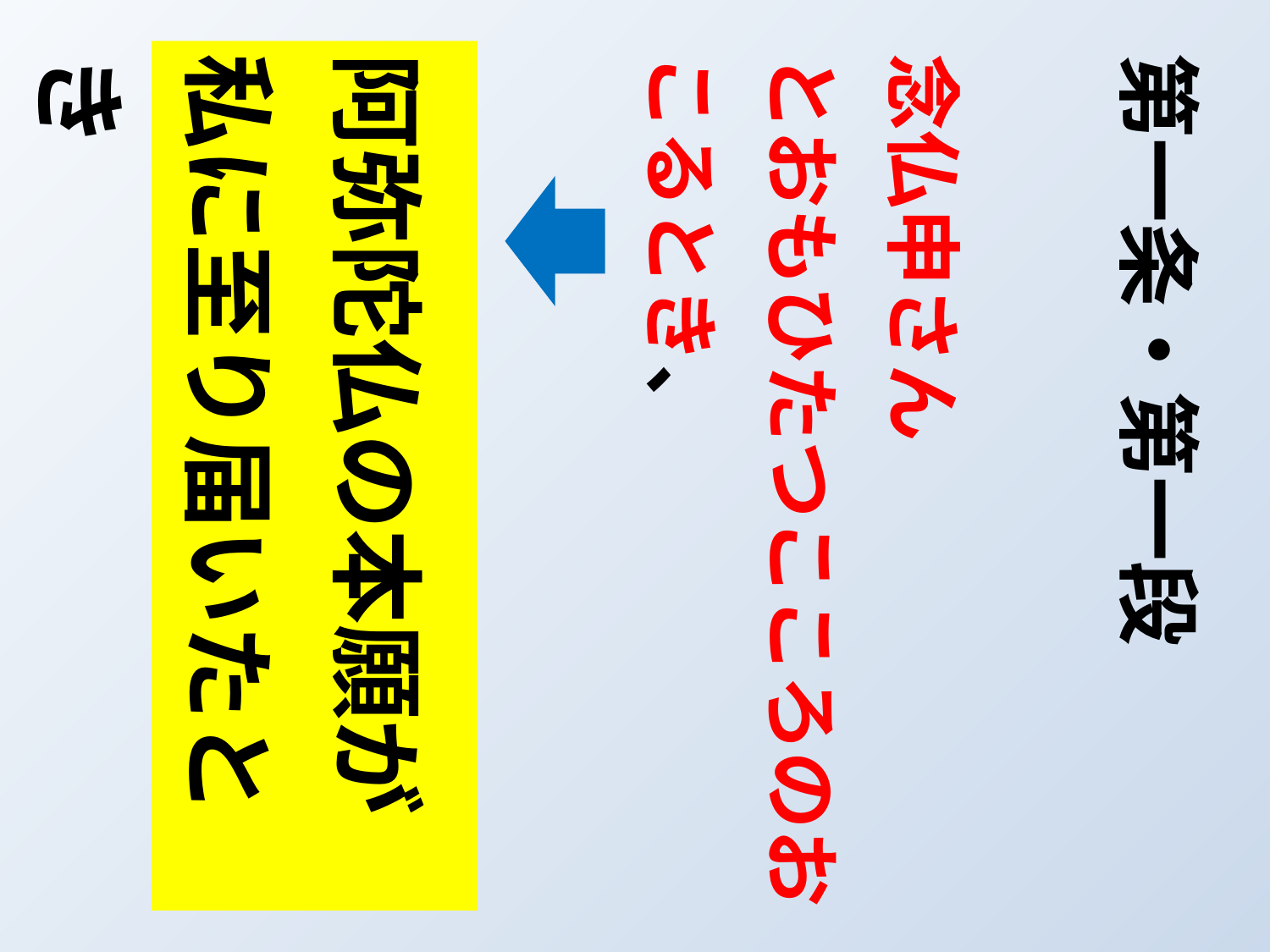

阿弥陀仏の本願が
私に至り届いたとき
第一条・第一段

念仏申さん
とおもひたつこころのおこるとき、